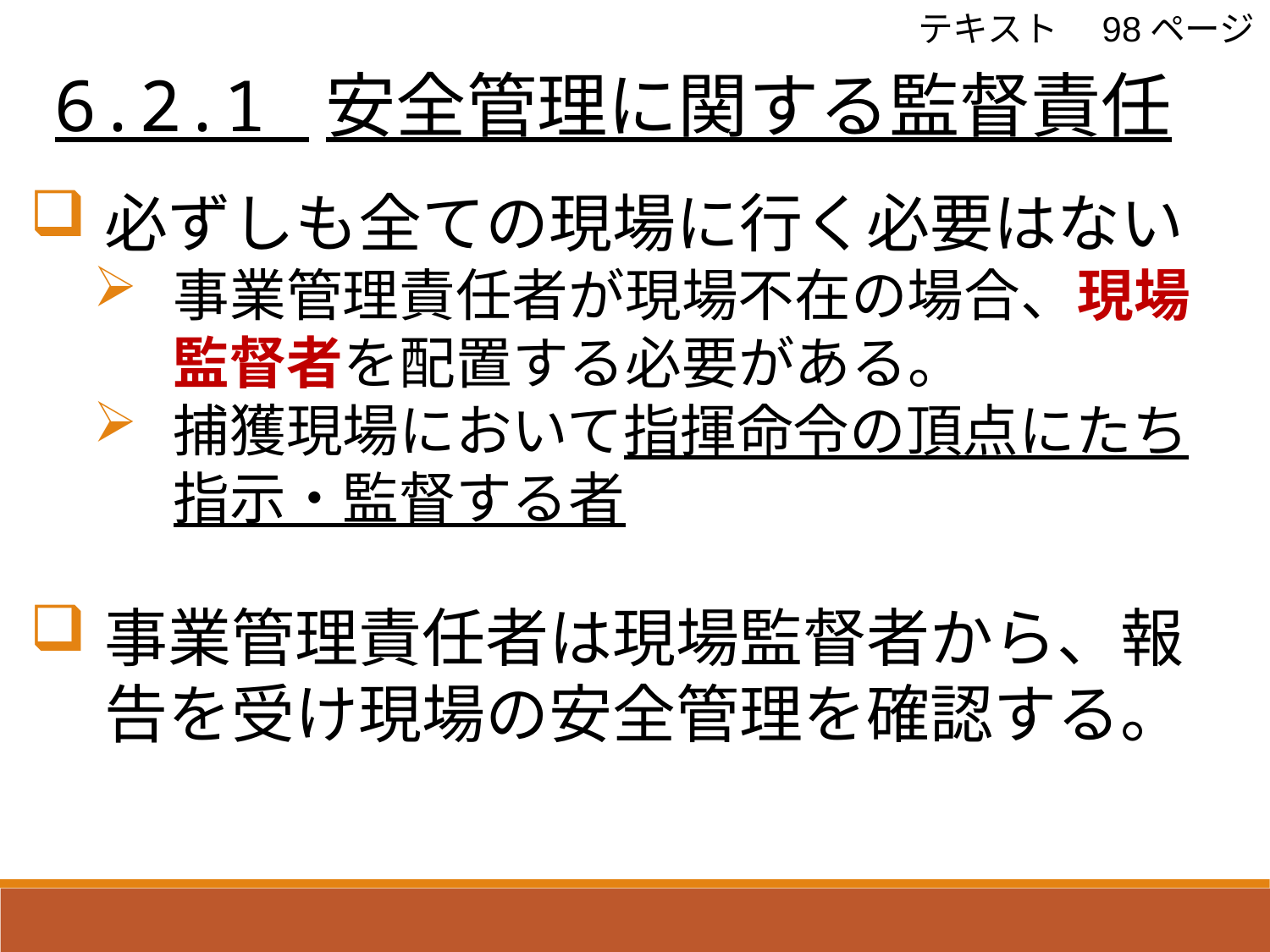

テキスト　98ページ
 6.2.1 安全管理に関する監督責任
必ずしも全ての現場に行く必要はない
事業管理責任者が現場不在の場合、現場監督者を配置する必要がある。
捕獲現場において指揮命令の頂点にたち指示・監督する者

事業管理責任者は現場監督者から、報告を受け現場の安全管理を確認する。